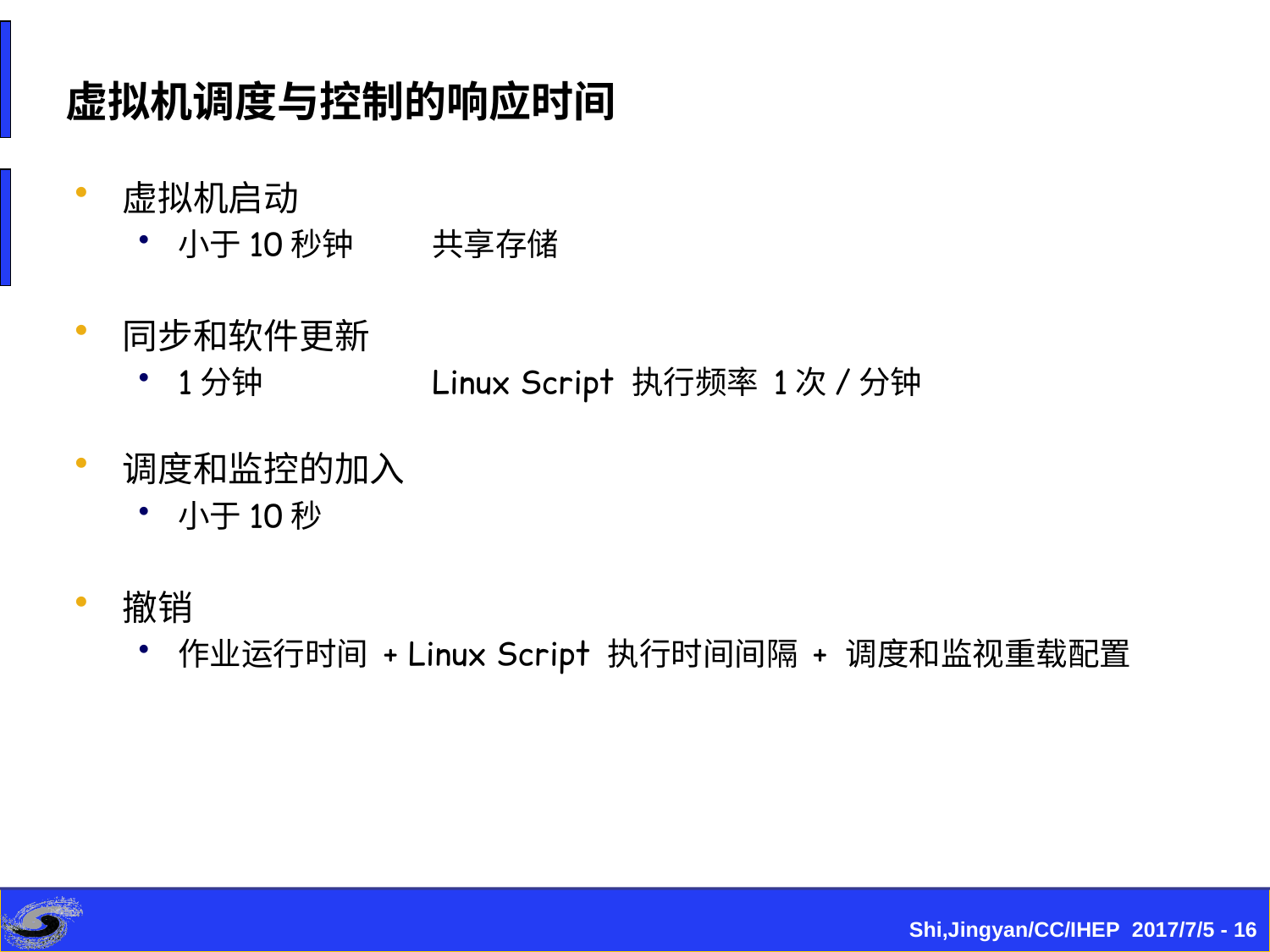

虚拟机调度与控制的响应时间
虚拟机启动
小于10秒钟	共享存储

同步和软件更新
1分钟		Linux Script 执行频率 1次/分钟

调度和监控的加入
小于10秒

撤销
作业运行时间 + Linux Script 执行时间间隔 + 调度和监视重载配置

Shi,Jingyan/CC/IHEP  2017/7/5 - 16